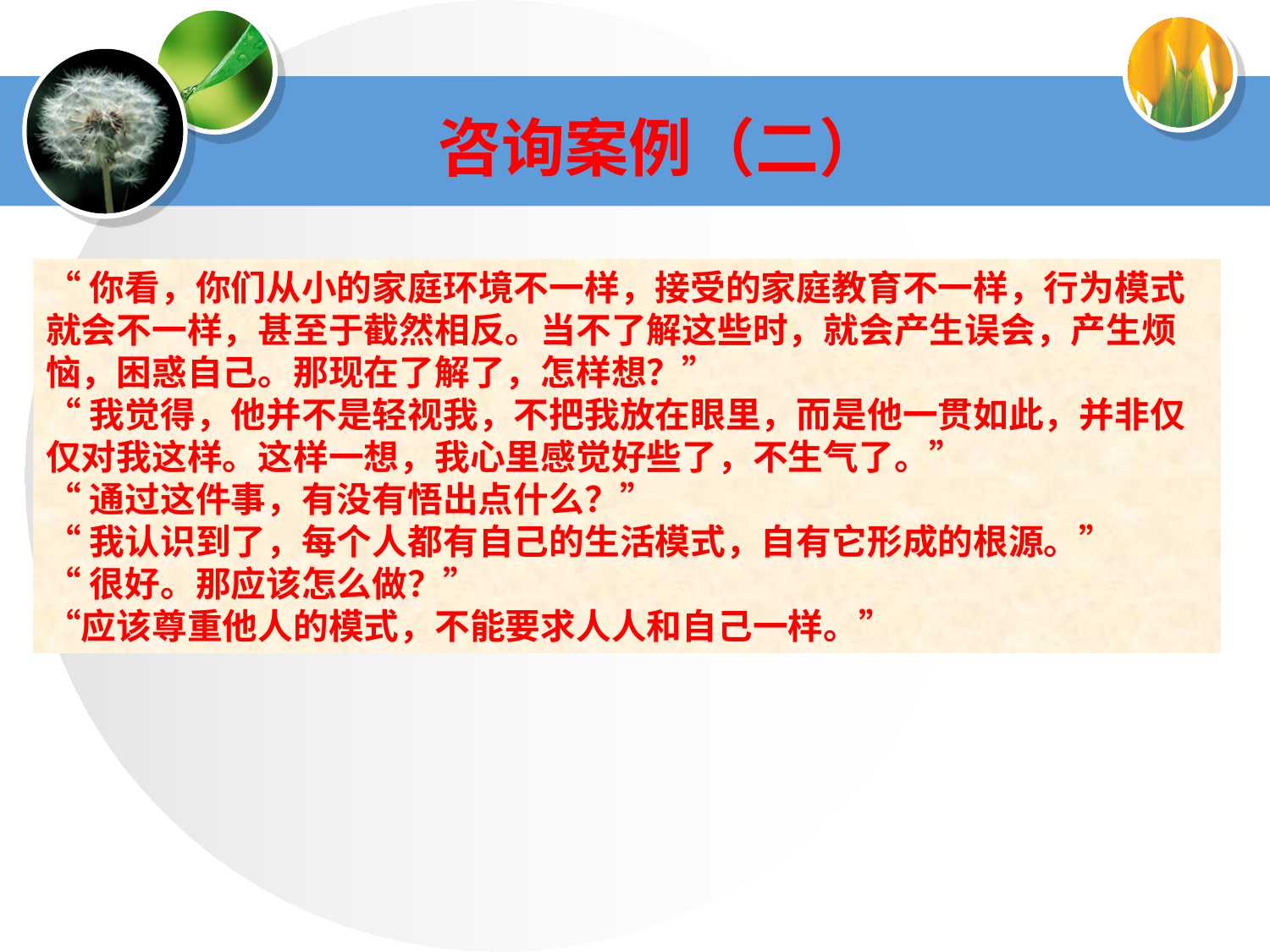

咨询案例（二）
“你看，你们从小的家庭环境不一样，接受的家庭教育不一样，行为模式就会不一样，甚至于截然相反。当不了解这些时，就会产生误会，产生烦恼，困惑自己。那现在了解了，怎样想？”
“我觉得，他并不是轻视我，不把我放在眼里，而是他一贯如此，并非仅仅对我这样。这样一想，我心里感觉好些了，不生气了。”
“通过这件事，有没有悟出点什么？”
“我认识到了，每个人都有自己的生活模式，自有它形成的根源。”
“很好。那应该怎么做？”
“应该尊重他人的模式，不能要求人人和自己一样。”